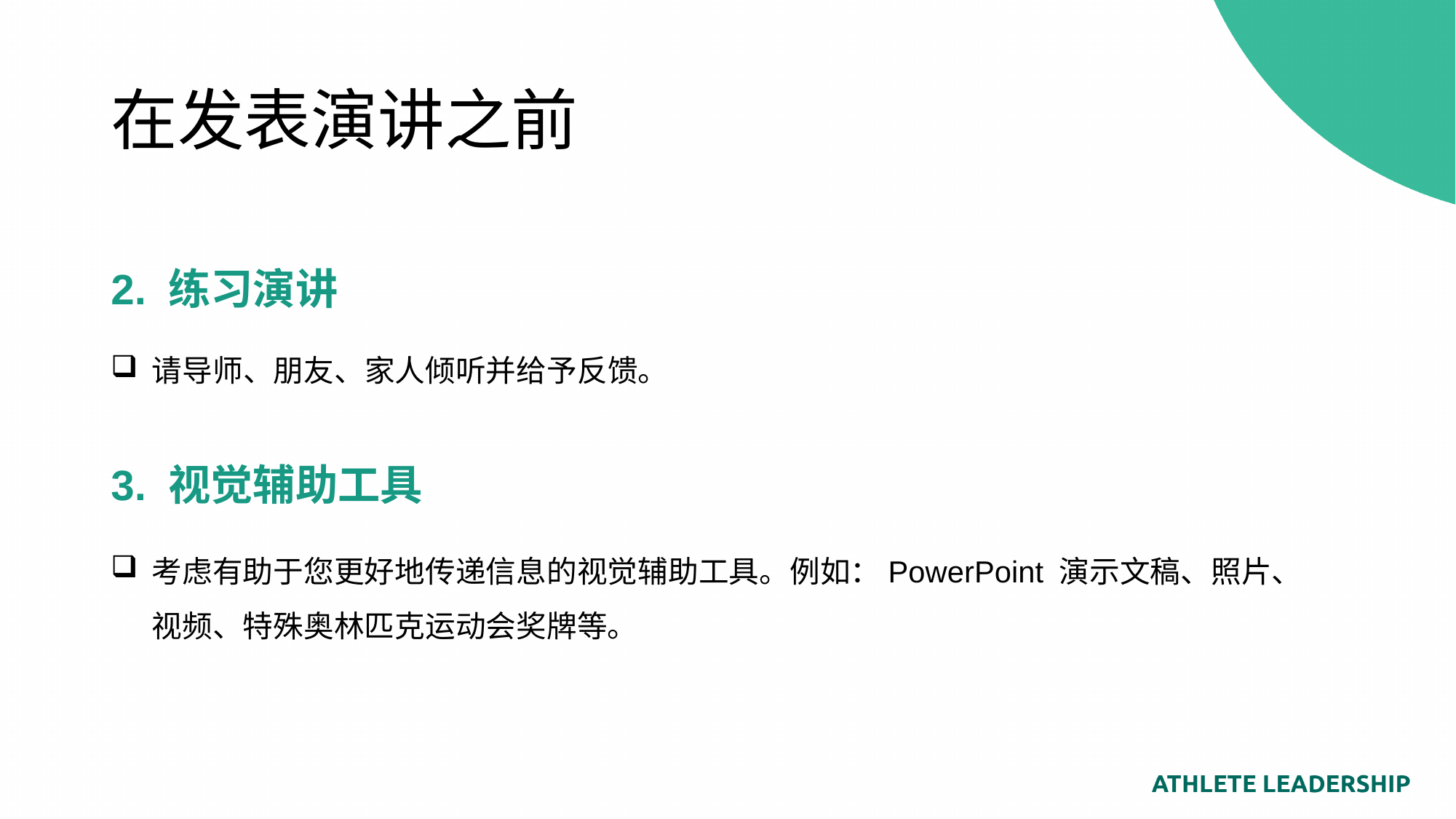

# 在发表演讲之前
2. 练习演讲
请导师、朋友、家人倾听并给予反馈。
3. 视觉辅助工具
考虑有助于您更好地传递信息的视觉辅助工具。例如：PowerPoint 演示文稿、照片、
视频、特殊奥林匹克运动会奖牌等。